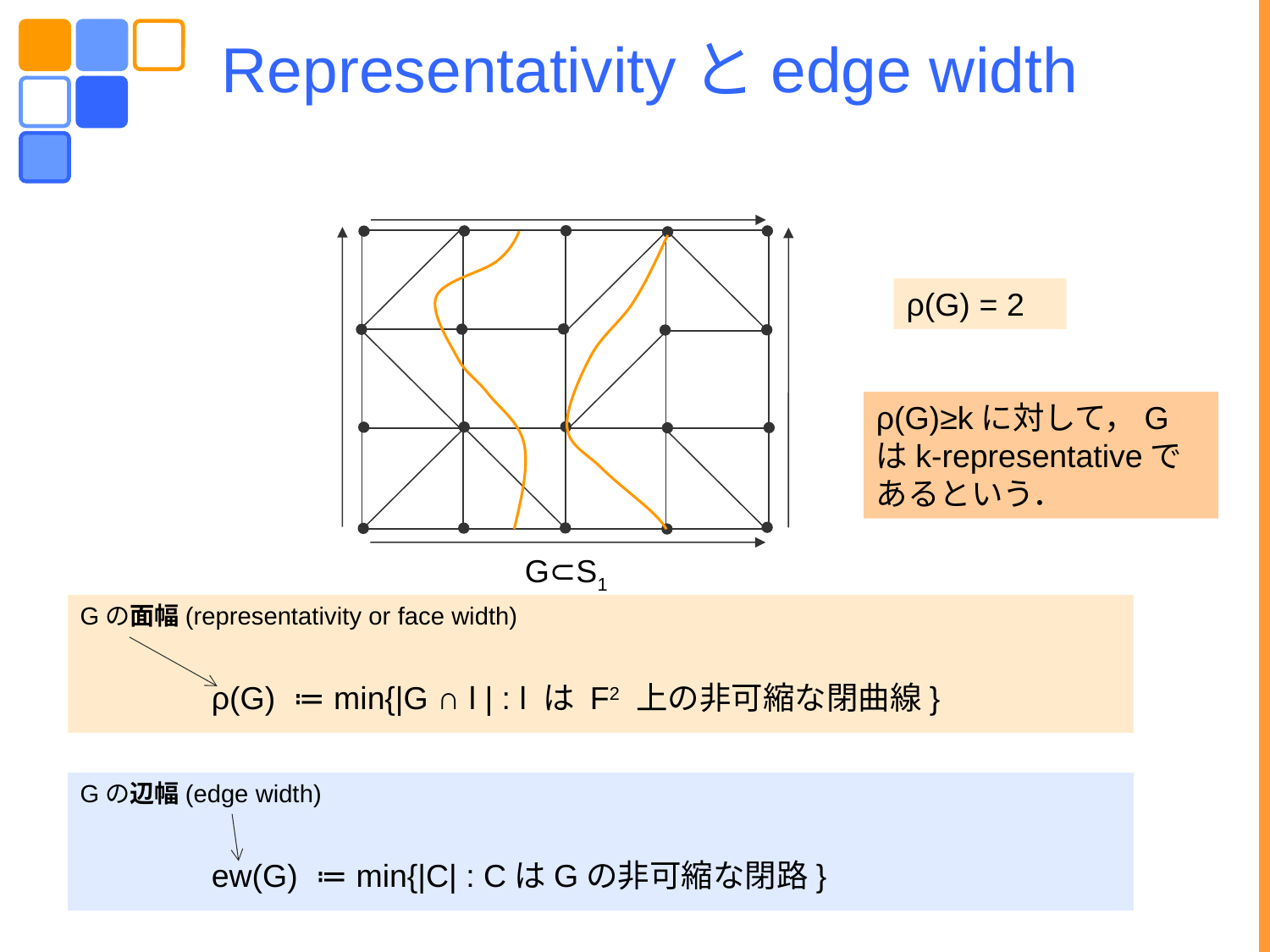

Representativityとedge width

ρ(G) = 2

ρ(G)≥kに対して，Gはk-representativeであるという．

G⊂S1
Gの面幅(representativity or face width)

ρ(G)  ≔ min{|G ∩ l | : l は F2 上の非可縮な閉曲線}

Gの辺幅(edge width)
ew(G)  ≔ min{|C| : CはGの非可縮な閉路}